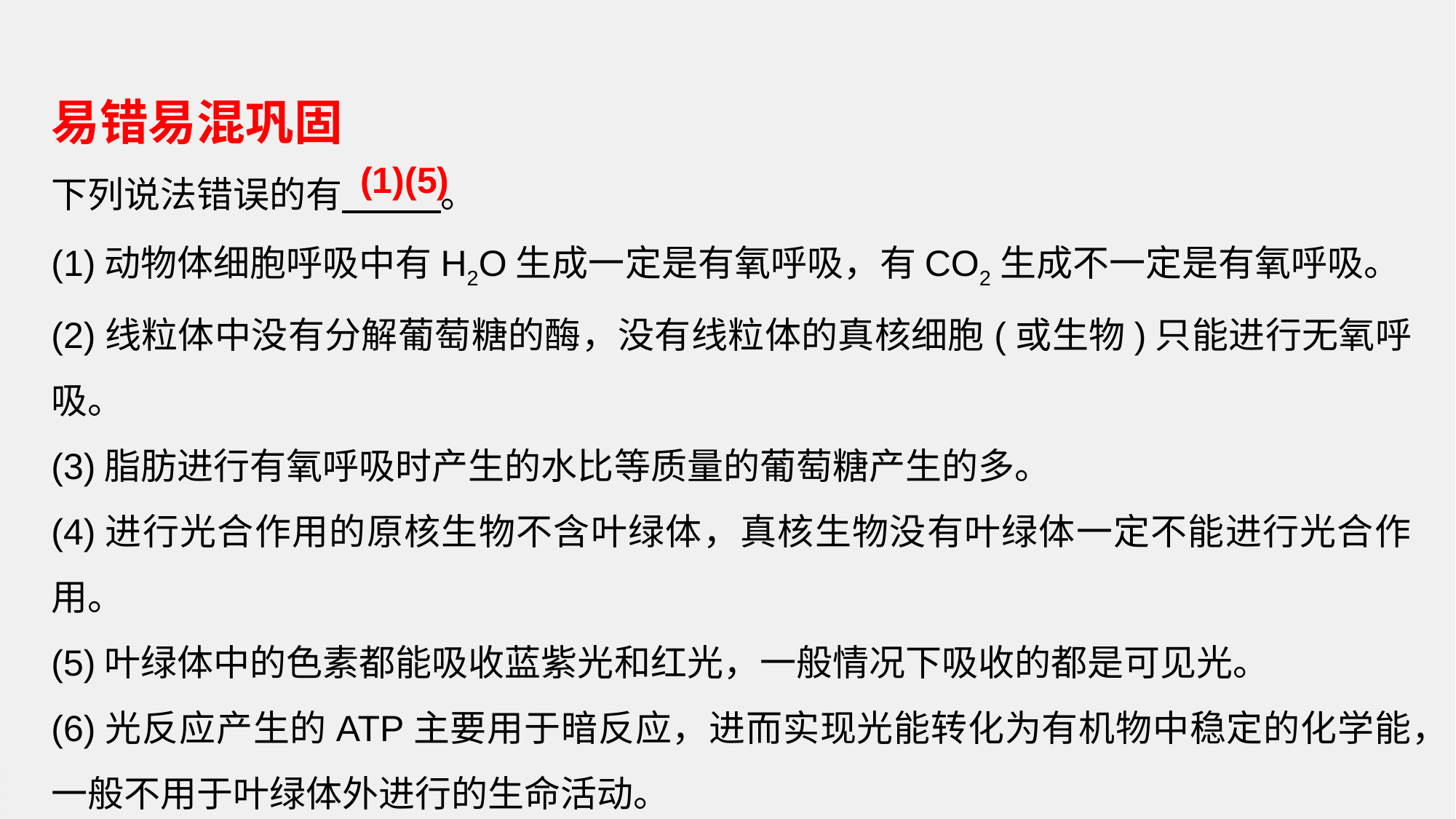

易错易混巩固
下列说法错误的有            。
(1)动物体细胞呼吸中有H2O生成一定是有氧呼吸，有CO2生成不一定是有氧呼吸。
(2)线粒体中没有分解葡萄糖的酶，没有线粒体的真核细胞(或生物)只能进行无氧呼吸。
(3)脂肪进行有氧呼吸时产生的水比等质量的葡萄糖产生的多。
(4)进行光合作用的原核生物不含叶绿体，真核生物没有叶绿体一定不能进行光合作用。
(5)叶绿体中的色素都能吸收蓝紫光和红光，一般情况下吸收的都是可见光。
(6)光反应产生的ATP主要用于暗反应，进而实现光能转化为有机物中稳定的化学能，一般不用于叶绿体外进行的生命活动。
(1)(5)